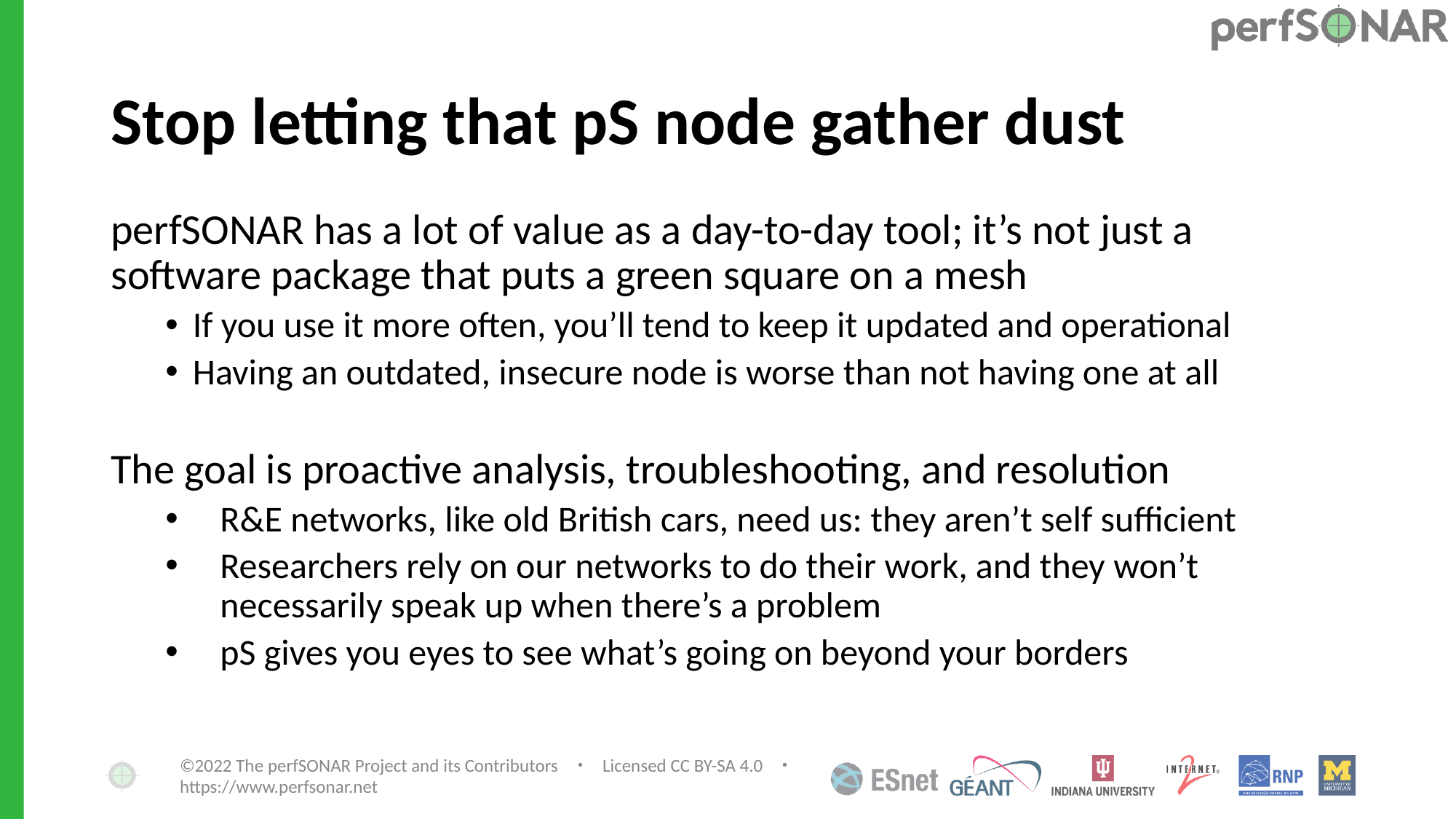

# Stop letting that pS node gather dust
perfSONAR has a lot of value as a day-to-day tool; it’s not just a software package that puts a green square on a mesh
If you use it more often, you’ll tend to keep it updated and operational
Having an outdated, insecure node is worse than not having one at all

The goal is proactive analysis, troubleshooting, and resolution
R&E networks, like old British cars, need us: they aren’t self sufficient
Researchers rely on our networks to do their work, and they won’t necessarily speak up when there’s a problem
pS gives you eyes to see what’s going on beyond your borders
©2022 The perfSONAR Project and its Contributors  ・  Licensed CC BY-SA 4.0  ・  https://www.perfsonar.net